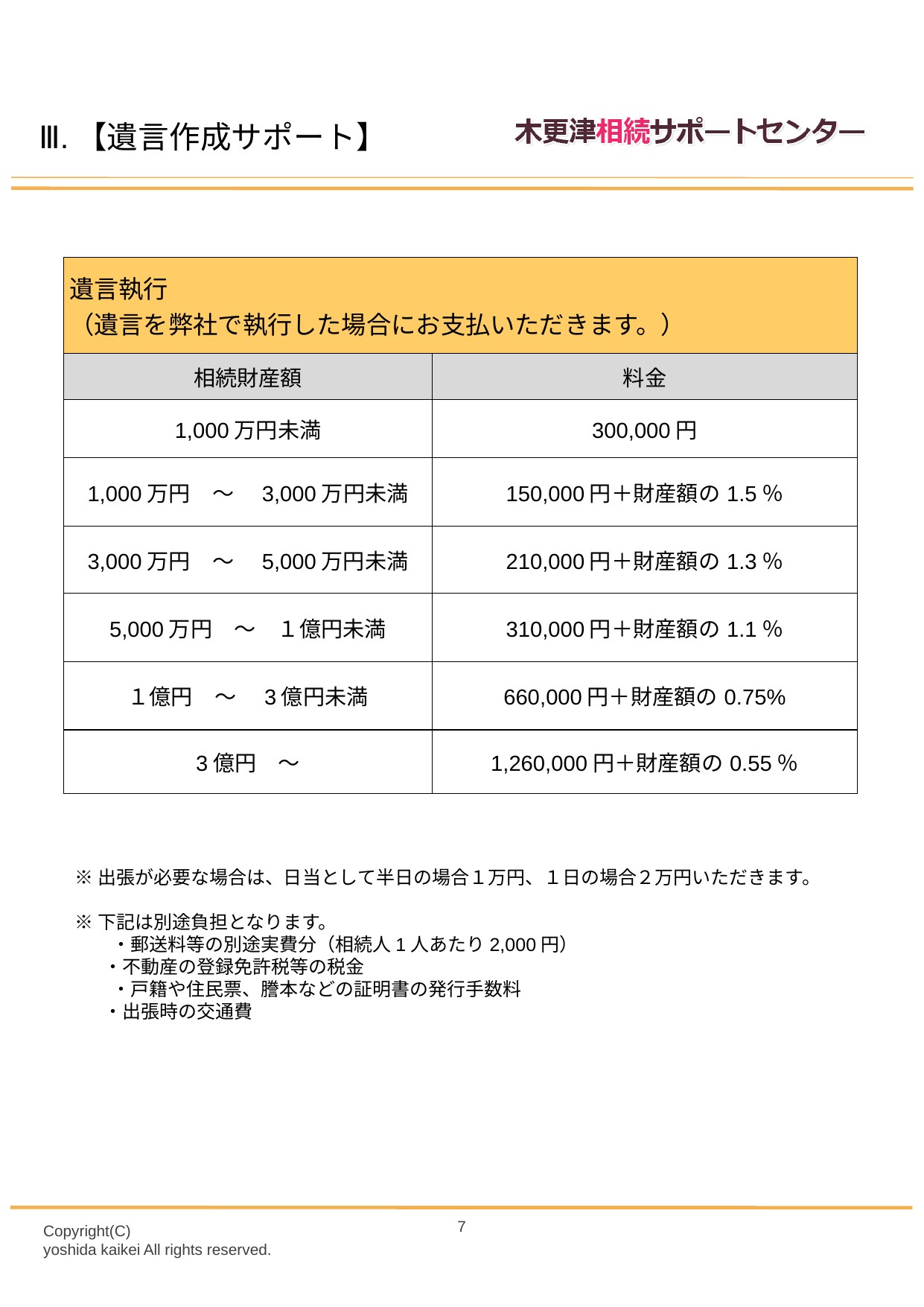

Ⅲ.【遺言作成サポート】
| 遺言執行 （遺言を弊社で執行した場合にお支払いただきます。） |  |
| --- | --- |
| 相続財産額 | 料金 |
| 1,000万円未満 | 300,000円 |
| 1,000万円　～　3,000万円未満 | 150,000円＋財産額の1.5％ |
| 3,000万円　～　5,000万円未満 | 210,000円＋財産額の1.3％ |
| 5,000万円　～　１億円未満 | 310,000円＋財産額の1.1％ |
| １億円　～　3億円未満 | 660,000円＋財産額の0.75% |
| 3億円　～ | 1,260,000円＋財産額の0.55％ |
※出張が必要な場合は、日当として半日の場合１万円、１日の場合２万円いただきます。
※下記は別途負担となります。
　　・郵送料等の別途実費分（相続人1人あたり2,000円）
      ・不動産の登録免許税等の税金
　　・戸籍や住民票、謄本などの証明書の発行手数料
      ・出張時の交通費

7